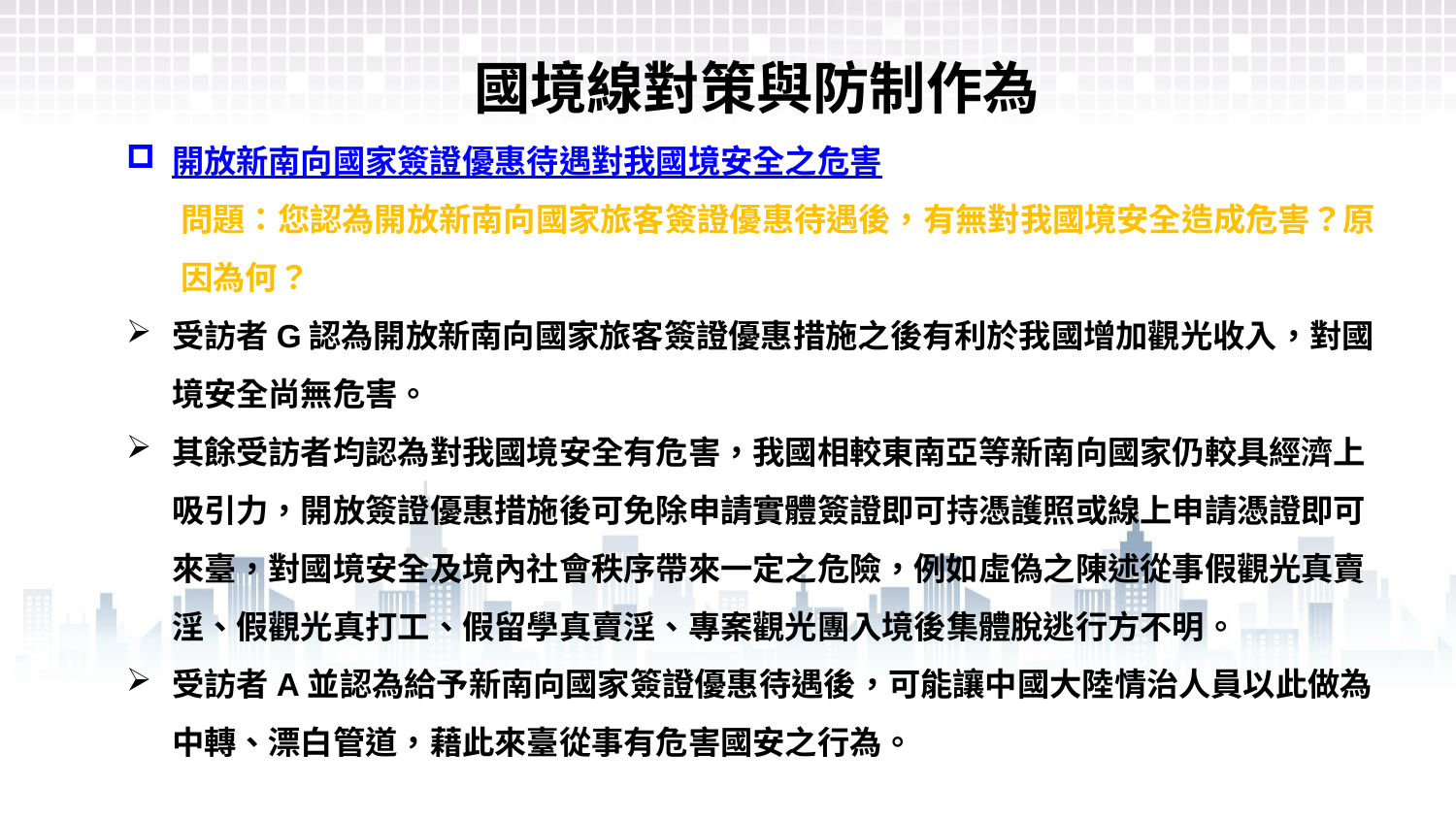

國境線對策與防制作為

開放新南向國家簽證優惠待遇對我國境安全之危害
問題：您認為開放新南向國家旅客簽證優惠待遇後，有無對我國境安全造成危害？原因為何？
受訪者G認為開放新南向國家旅客簽證優惠措施之後有利於我國增加觀光收入，對國境安全尚無危害。
其餘受訪者均認為對我國境安全有危害，我國相較東南亞等新南向國家仍較具經濟上吸引力，開放簽證優惠措施後可免除申請實體簽證即可持憑護照或線上申請憑證即可來臺，對國境安全及境內社會秩序帶來一定之危險，例如虛偽之陳述從事假觀光真賣淫、假觀光真打工、假留學真賣淫、專案觀光團入境後集體脫逃行方不明。
受訪者A並認為給予新南向國家簽證優惠待遇後，可能讓中國大陸情治人員以此做為中轉、漂白管道，藉此來臺從事有危害國安之行為。